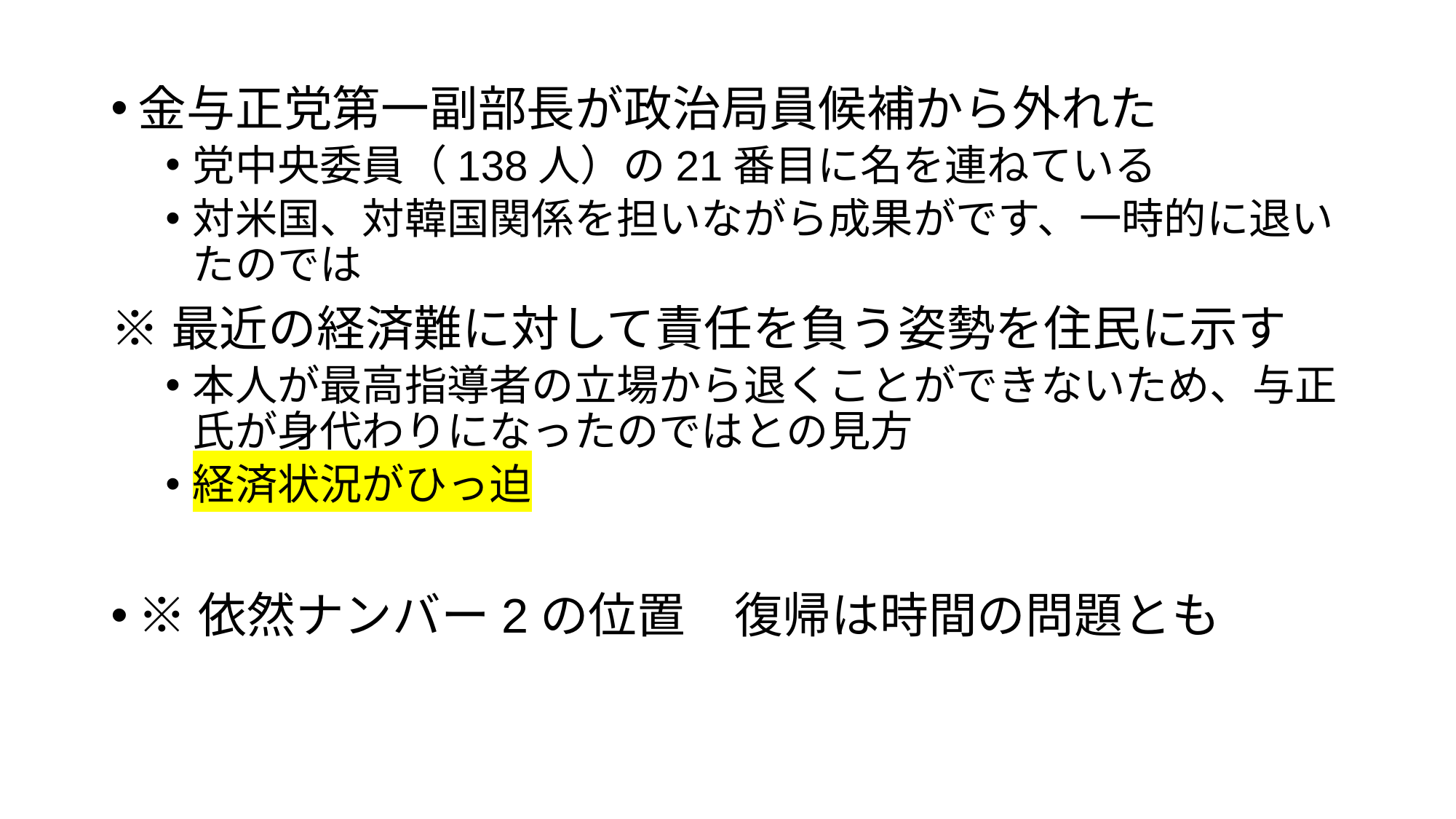

金与正党第一副部長が政治局員候補から外れた
党中央委員（138人）の21番目に名を連ねている
対米国、対韓国関係を担いながら成果がです、一時的に退いたのでは
※最近の経済難に対して責任を負う姿勢を住民に示す
本人が最高指導者の立場から退くことができないため、与正氏が身代わりになったのではとの見方
経済状況がひっ迫

※依然ナンバー2の位置　復帰は時間の問題とも